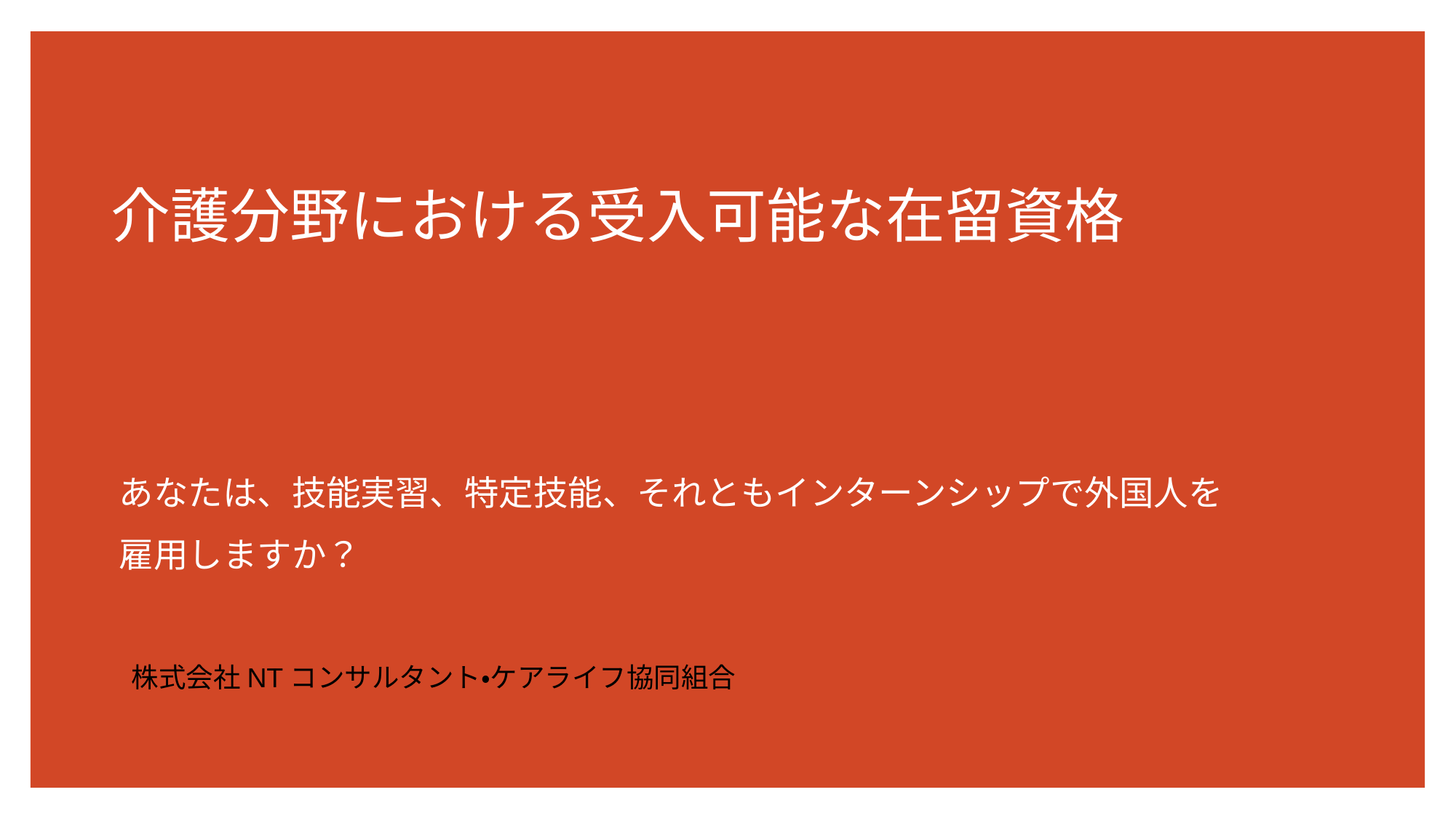

# 介護分野における受入可能な在留資格
あなたは、技能実習、特定技能、それともインターンシップで外国人を雇用しますか？
株式会社NTコンサルタント・ケアライフ協同組合